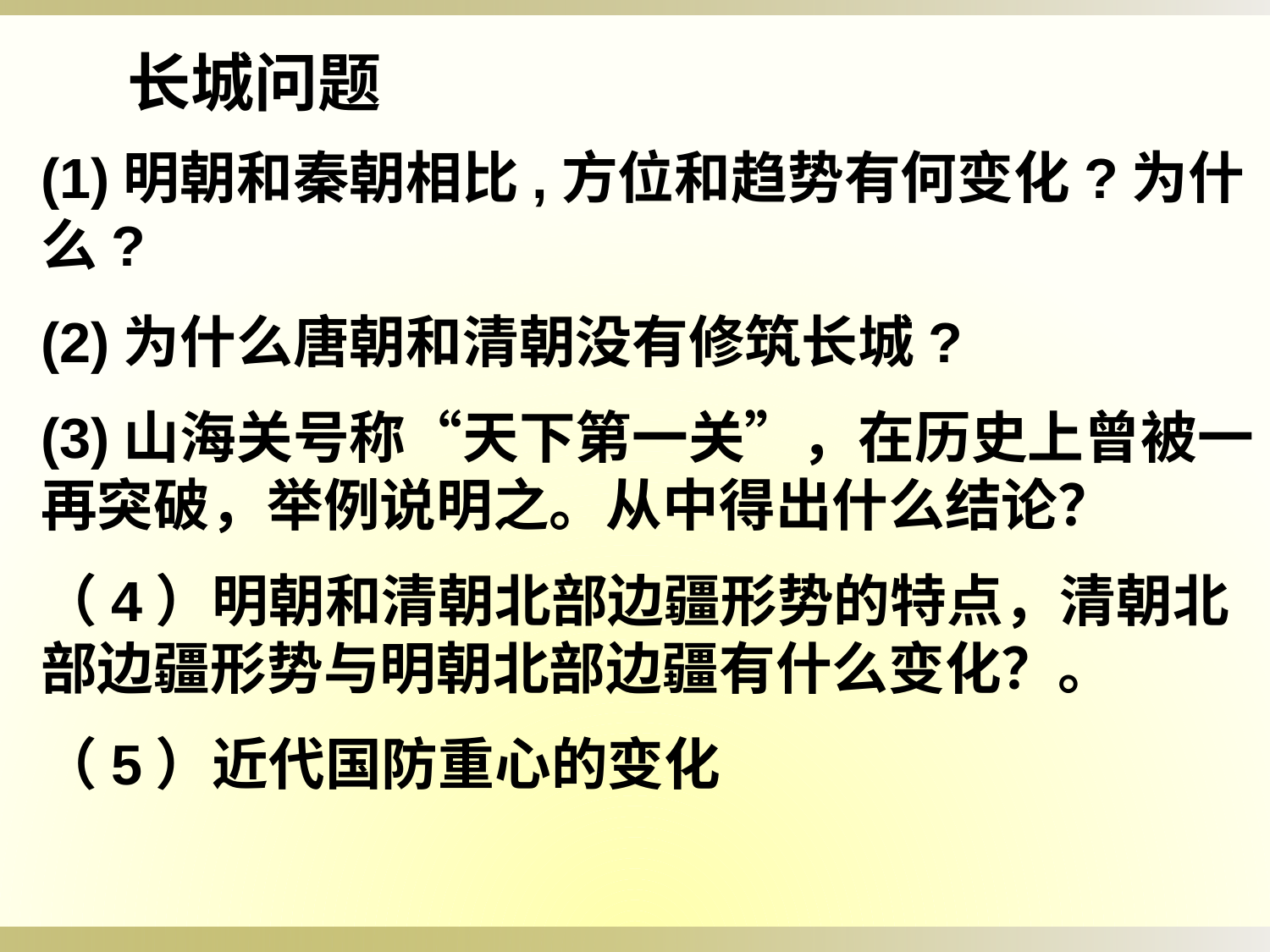

长城问题
(1)明朝和秦朝相比,方位和趋势有何变化?为什么?
(2)为什么唐朝和清朝没有修筑长城?
(3)山海关号称“天下第一关”，在历史上曾被一再突破，举例说明之。从中得出什么结论？
（4）明朝和清朝北部边疆形势的特点，清朝北部边疆形势与明朝北部边疆有什么变化？。
（5）近代国防重心的变化